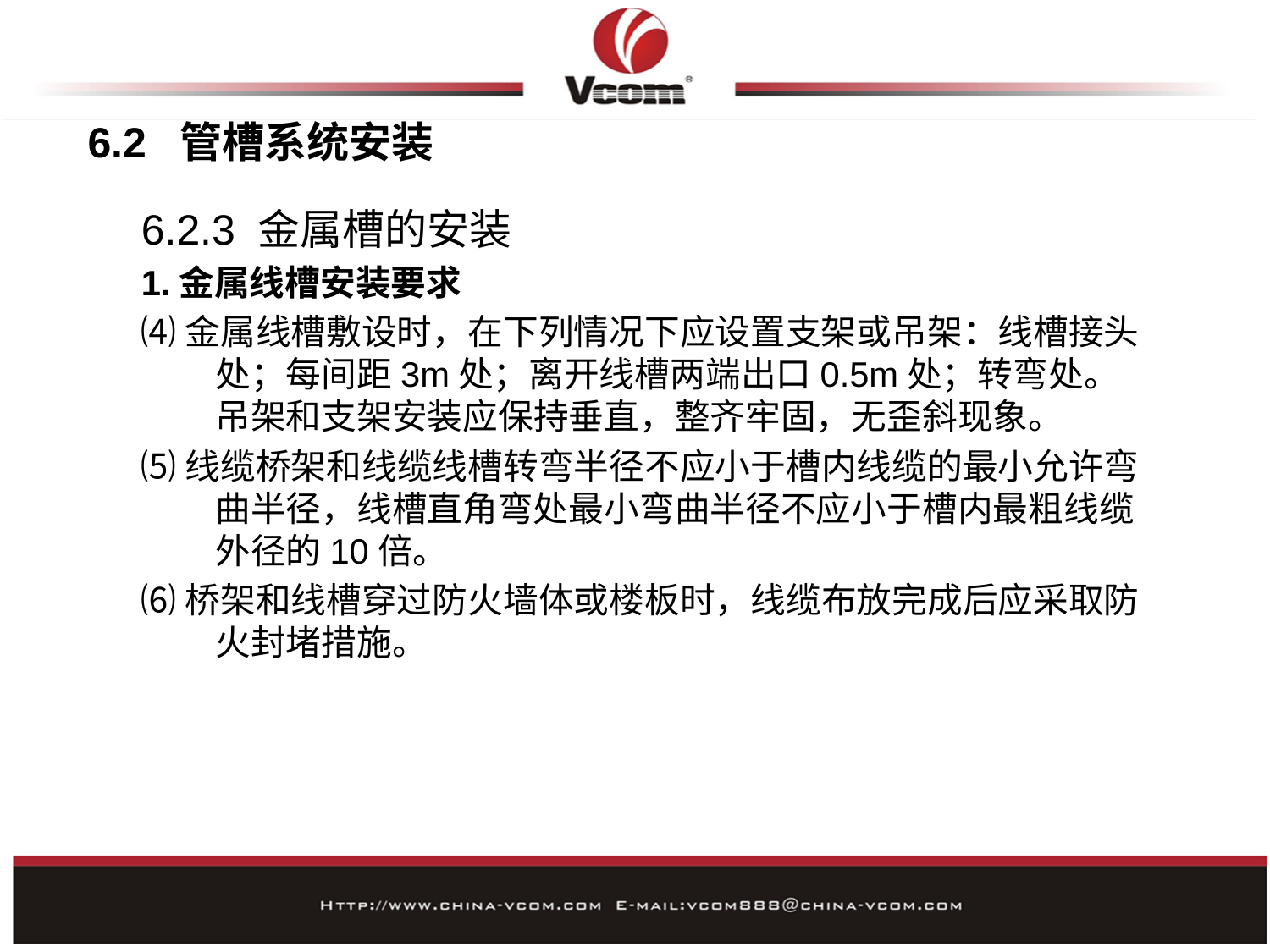

# 6.2  管槽系统安装
6.2.3 金属槽的安装
1.金属线槽安装要求
⑷金属线槽敷设时，在下列情况下应设置支架或吊架：线槽接头处；每间距3m处；离开线槽两端出口0.5m处；转弯处。吊架和支架安装应保持垂直，整齐牢固，无歪斜现象。
⑸线缆桥架和线缆线槽转弯半径不应小于槽内线缆的最小允许弯曲半径，线槽直角弯处最小弯曲半径不应小于槽内最粗线缆外径的10倍。
⑹桥架和线槽穿过防火墙体或楼板时，线缆布放完成后应采取防火封堵措施。